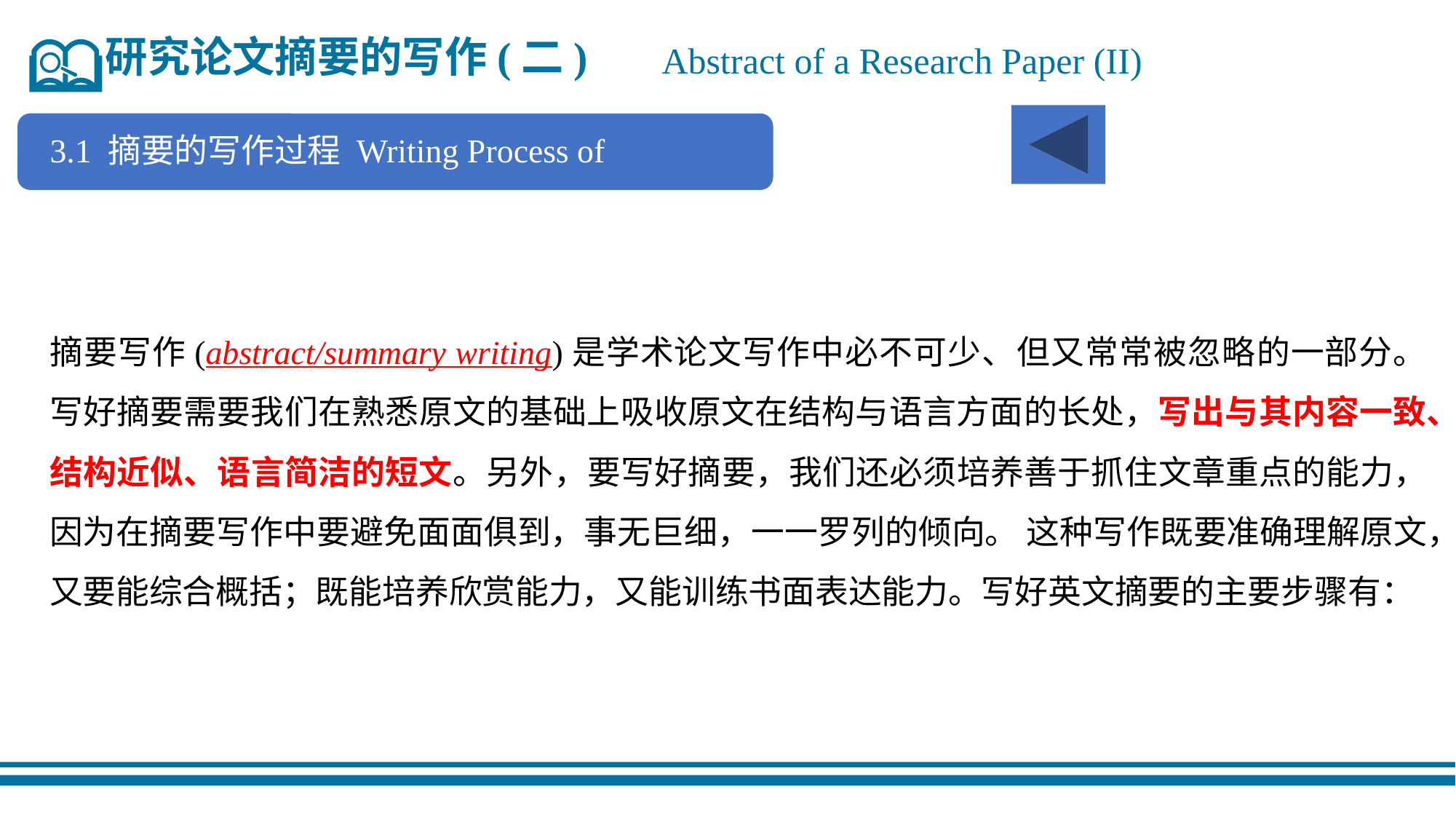

研究论文摘要的写作(二)
Abstract of a Research Paper (II)

3.1 摘要的写作过程 Writing Process of Abstracts

摘要写作(abstract/summary writing)是学术论文写作中必不可少、但又常常被忽略的一部分。写好摘要需要我们在熟悉原文的基础上吸收原文在结构与语言方面的长处，写出与其内容一致、结构近似、语言简洁的短文。另外，要写好摘要，我们还必须培养善于抓住文章重点的能力，因为在摘要写作中要避免面面俱到，事无巨细，一一罗列的倾向。 这种写作既要准确理解原文，又要能综合概括；既能培养欣赏能力，又能训练书面表达能力。写好英文摘要的主要步骤有：